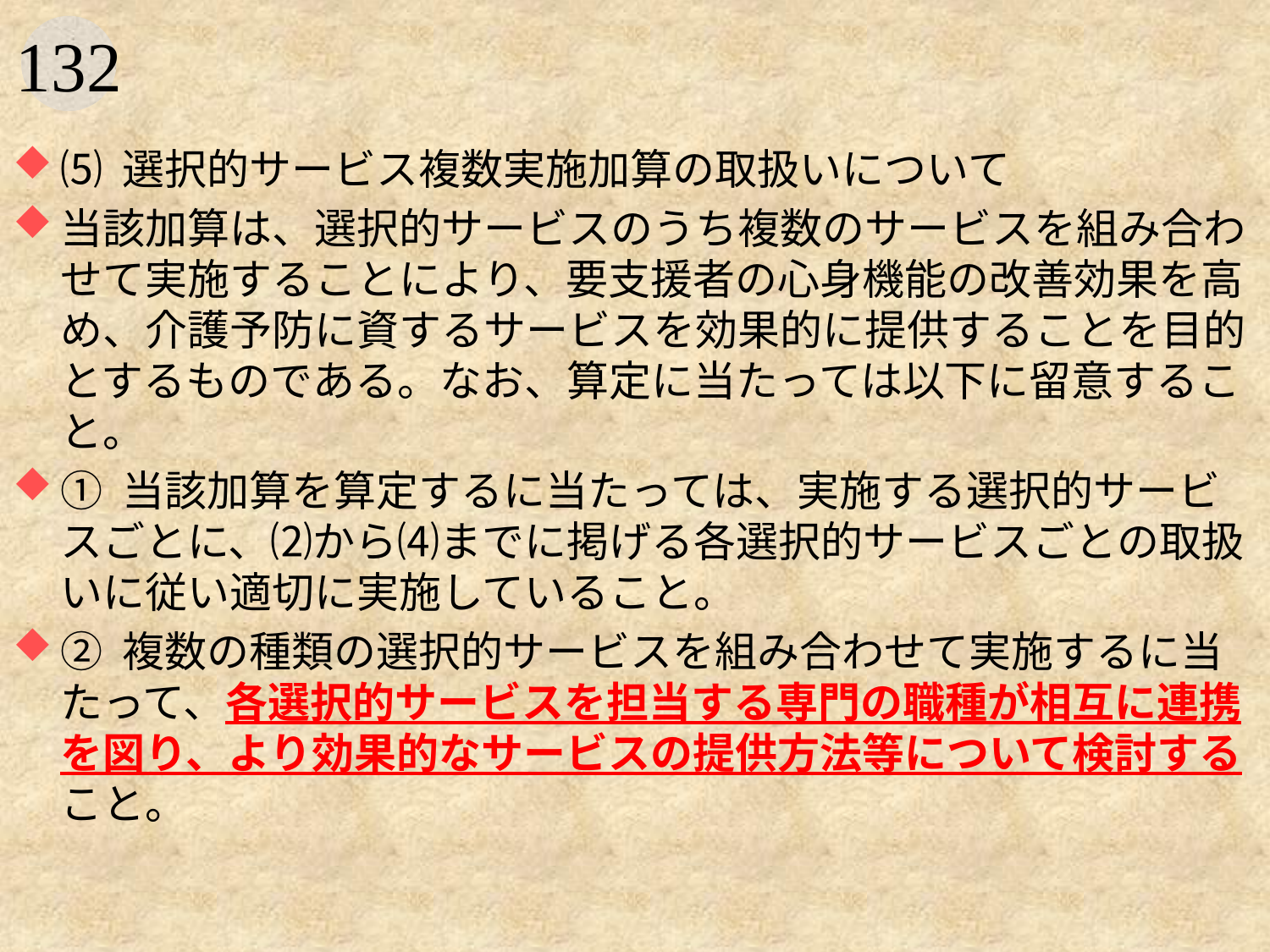

#
⑸ 選択的サービス複数実施加算の取扱いについて
当該加算は、選択的サービスのうち複数のサービスを組み合わせて実施することにより、要支援者の心身機能の改善効果を高め、介護予防に資するサービスを効果的に提供することを目的とするものである。なお、算定に当たっては以下に留意すること。
① 当該加算を算定するに当たっては、実施する選択的サービスごとに、⑵から⑷までに掲げる各選択的サービスごとの取扱いに従い適切に実施していること。
② 複数の種類の選択的サービスを組み合わせて実施するに当たって、各選択的サービスを担当する専門の職種が相互に連携を図り、より効果的なサービスの提供方法等について検討すること。